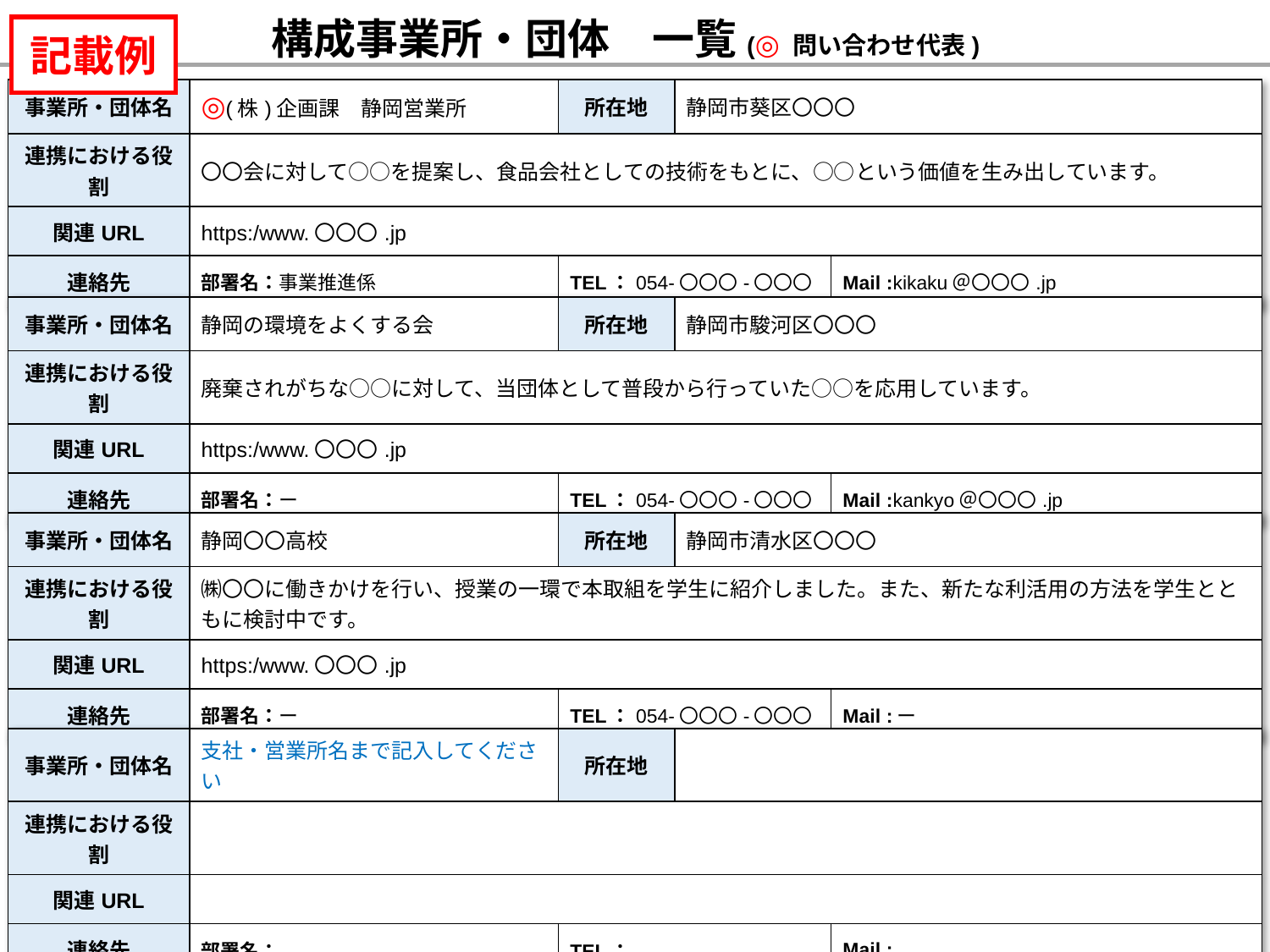

構成事業所・団体　一覧(◎ 問い合わせ代表)
記載例
| 事業所・団体名 | ◎(株)企画課　静岡営業所 | 所在地 | 静岡市葵区〇〇〇 |  |
| --- | --- | --- | --- | --- |
| 連携における役割 | 〇〇会に対して○○を提案し、食品会社としての技術をもとに、○○という価値を生み出しています。 |  |  |  |
| 関連URL | https:/www.〇〇〇.jp |  |  |  |
| 連絡先 | 部署名：事業推進係 | TEL：054-〇〇〇-〇〇〇 |  | Mail :kikaku＠〇〇〇.jp |
| 事業所・団体名 | 静岡の環境をよくする会 | 所在地 | 静岡市駿河区〇〇〇 |  |
| --- | --- | --- | --- | --- |
| 連携における役割 | 廃棄されがちな○○に対して、当団体として普段から行っていた○○を応用しています。 |  |  |  |
| 関連URL | https:/www.〇〇〇.jp |  |  |  |
| 連絡先 | 部署名：ー | TEL：054-〇〇〇-〇〇〇 |  | Mail :kankyo＠〇〇〇.jp |
| 事業所・団体名 | 静岡〇〇高校 | 所在地 | 静岡市清水区〇〇〇 |  |
| --- | --- | --- | --- | --- |
| 連携における役割 | ㈱〇〇に働きかけを行い、授業の一環で本取組を学生に紹介しました。また、新たな利活用の方法を学生とともに検討中です。 |  |  |  |
| 関連URL | https:/www.〇〇〇.jp |  |  |  |
| 連絡先 | 部署名：ー | TEL：054-〇〇〇-〇〇〇 |  | Mail :ー |
| 事業所・団体名 | 支社・営業所名まで記入してください | 所在地 |  |  |
| --- | --- | --- | --- | --- |
| 連携における役割 |  |  |  |  |
| 関連URL |  |  |  |  |
| 連絡先 | 部署名： | TEL： |  | Mail : |